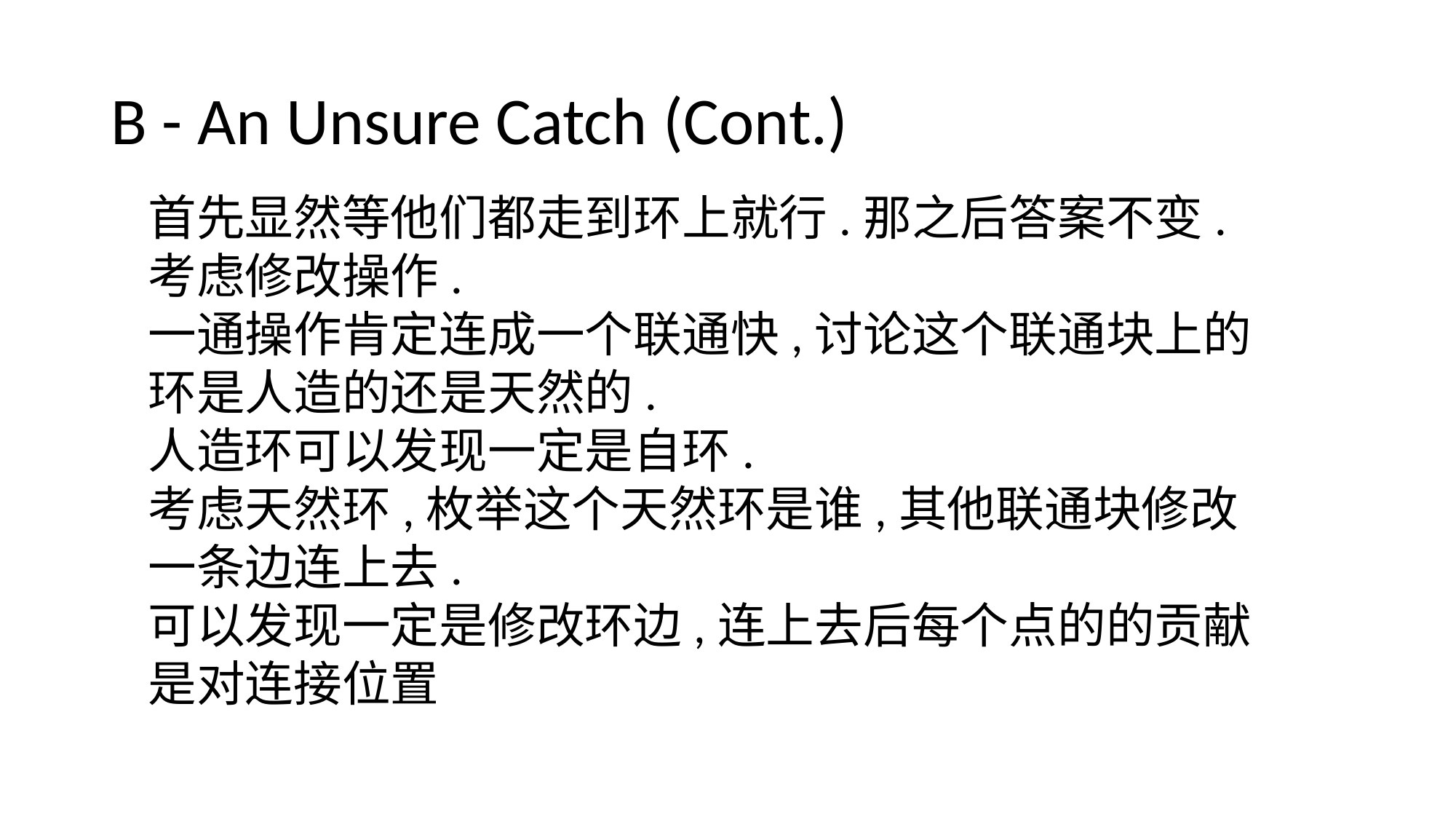

# B - An Unsure Catch (Cont.)
首先显然等他们都走到环上就行.那之后答案不变.
考虑修改操作.
一通操作肯定连成一个联通快,讨论这个联通块上的环是人造的还是天然的.
人造环可以发现一定是自环.
考虑天然环,枚举这个天然环是谁,其他联通块修改一条边连上去.
可以发现一定是修改环边,连上去后每个点的的贡献是对连接位置